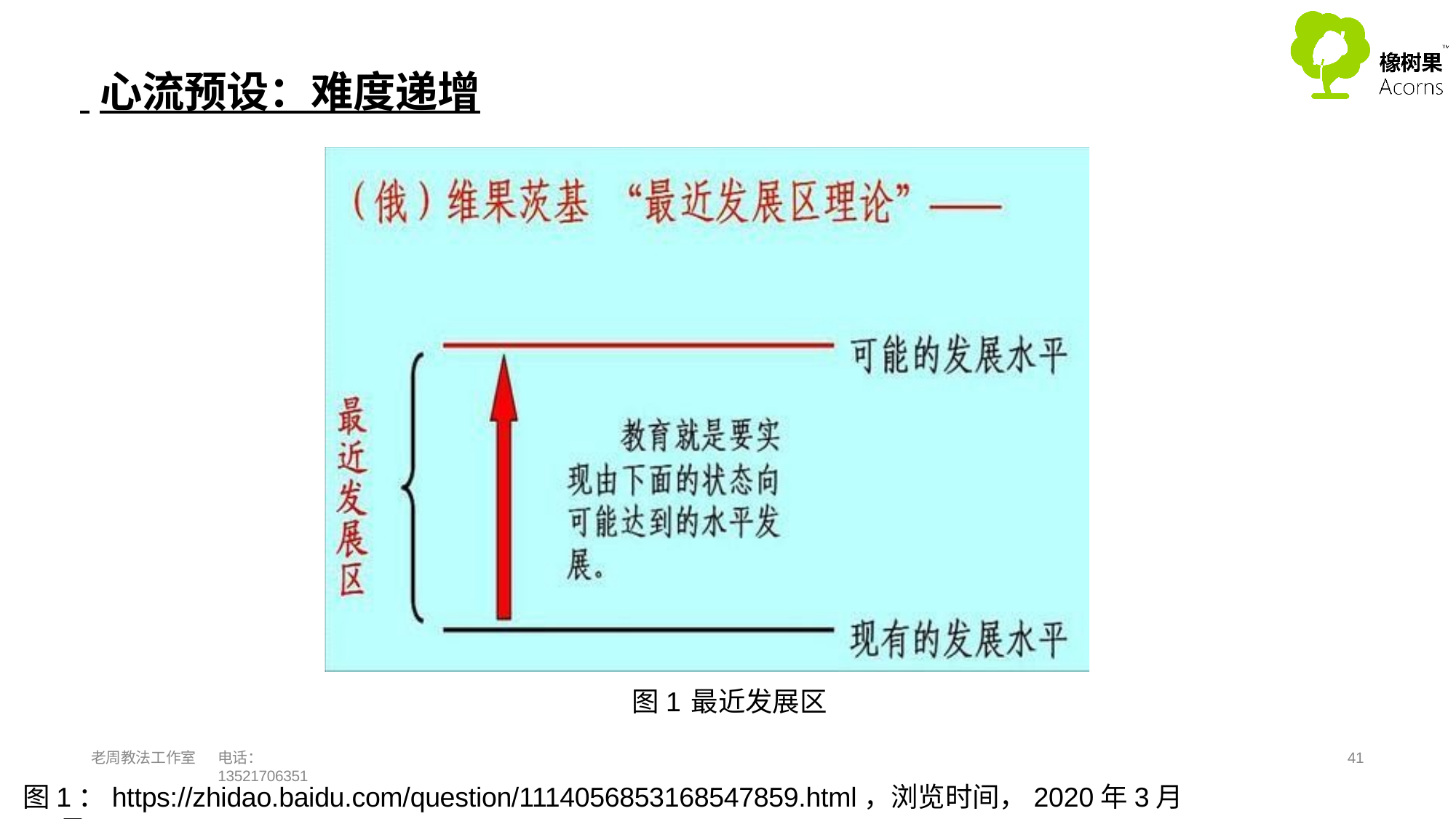

# 心流预设：难度递增

图1	最近发展区
老周教法工作室
电话：13521706351
41
图1：https://zhidao.baidu.com/question/1114056853168547859.html，浏览时间，2020年3月26日